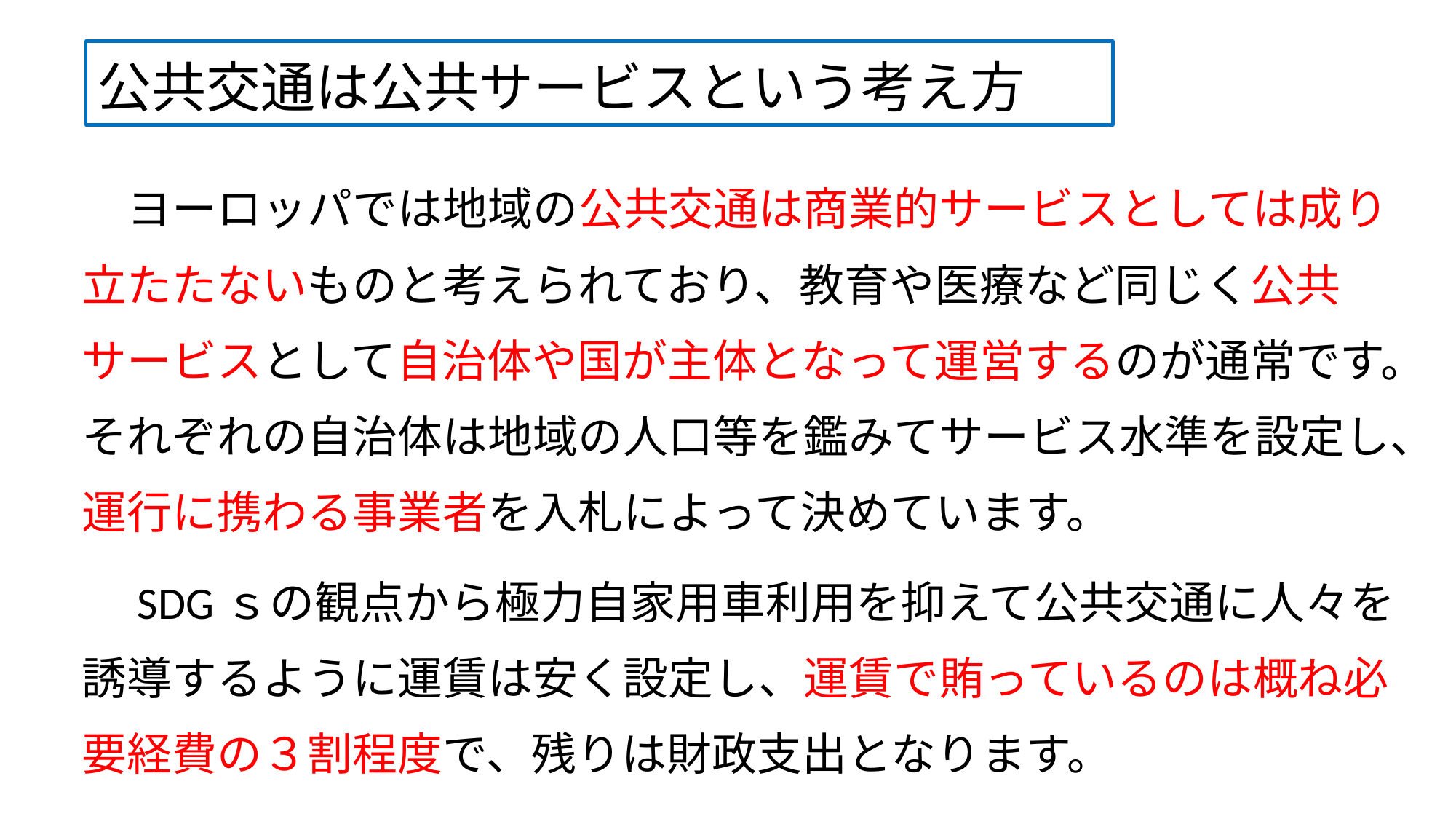

# 公共交通は公共サービスという考え方
　ヨーロッパでは地域の公共交通は商業的サービスとしては成り立たたないものと考えられており、教育や医療など同じく公共サービスとして自治体や国が主体となって運営するのが通常です。それぞれの自治体は地域の人口等を鑑みてサービス水準を設定し、運行に携わる事業者を入札によって決めています。
　SDGｓの観点から極力自家用車利用を抑えて公共交通に人々を誘導するように運賃は安く設定し、運賃で賄っているのは概ね必要経費の３割程度で、残りは財政支出となります。